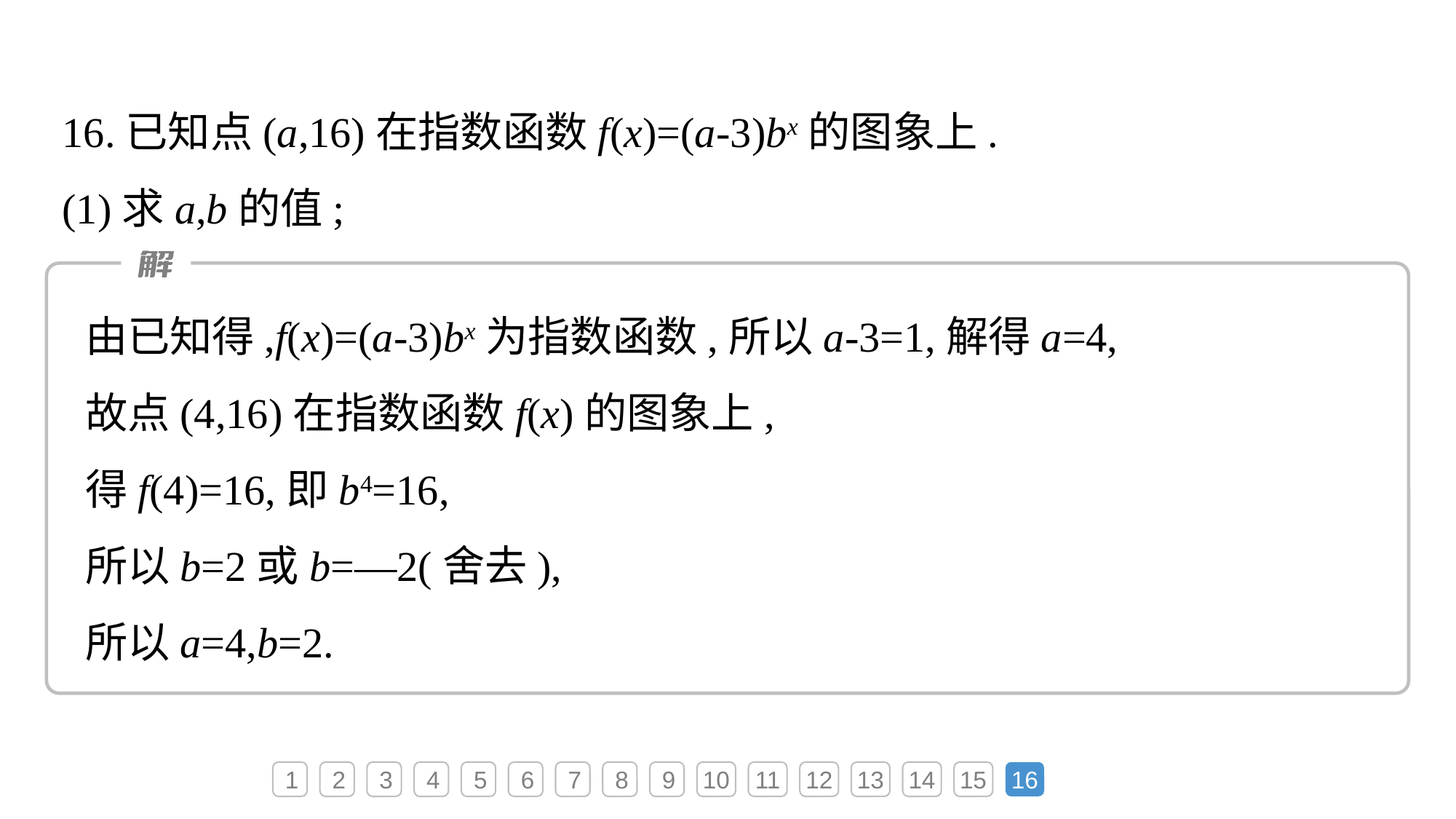

16.已知点(a,16)在指数函数f(x)=(a-3)bx的图象上.
(1)求a,b的值;

由已知得,f(x)=(a-3)bx为指数函数,所以a-3=1,解得a=4,
故点(4,16)在指数函数f(x)的图象上,
得f(4)=16,即b4=16,
所以b=2或b=—2(舍去),
所以a=4,b=2.
1
2
3
4
5
6
7
8
9
10
11
12
13
14
15
16